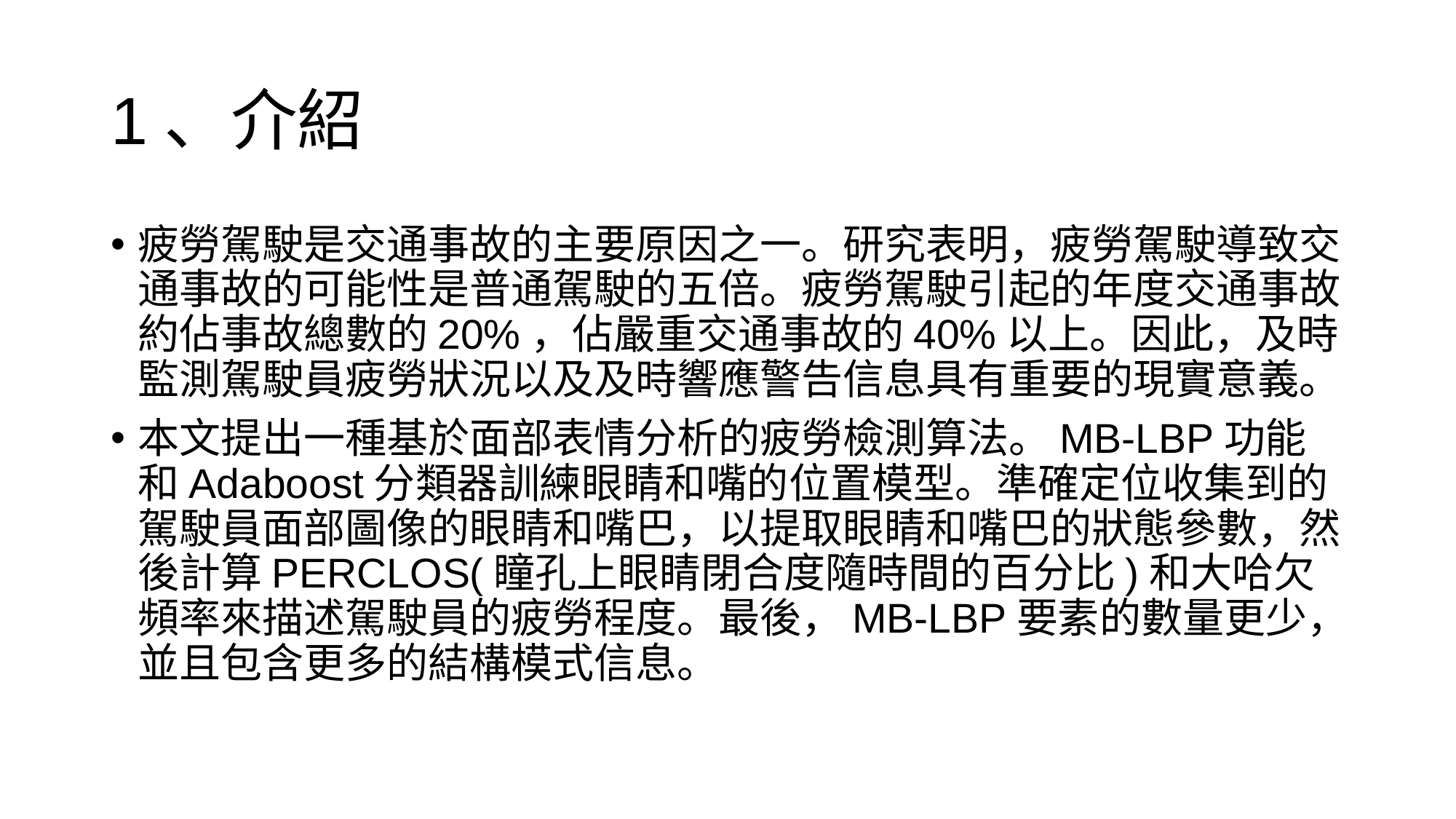

# 1、介紹
疲勞駕駛是交通事故的主要原因之一。研究表明，疲勞駕駛導致交通事故的可能性是普通駕駛的五倍。疲勞駕駛引起的年度交通事故約佔事故總數的20%，佔嚴重交通事故的40%以上。因此，及時監測駕駛員疲勞狀況以及及時響應警告信息具有重要的現實意義。
本文提出一種基於面部表情分析的疲勞檢測算法。MB-LBP功能和Adaboost分類器訓練眼睛和嘴的位置模型。準確定位收集到的駕駛員面部圖像的眼睛和嘴巴，以提取眼睛和嘴巴的狀態參數，然後計算PERCLOS(瞳孔上眼睛閉合度隨時間的百分比)和大哈欠頻率來描述駕駛員的疲勞程度。最後，MB-LBP要素的數量更少，並且包含更多的結構模式信息。